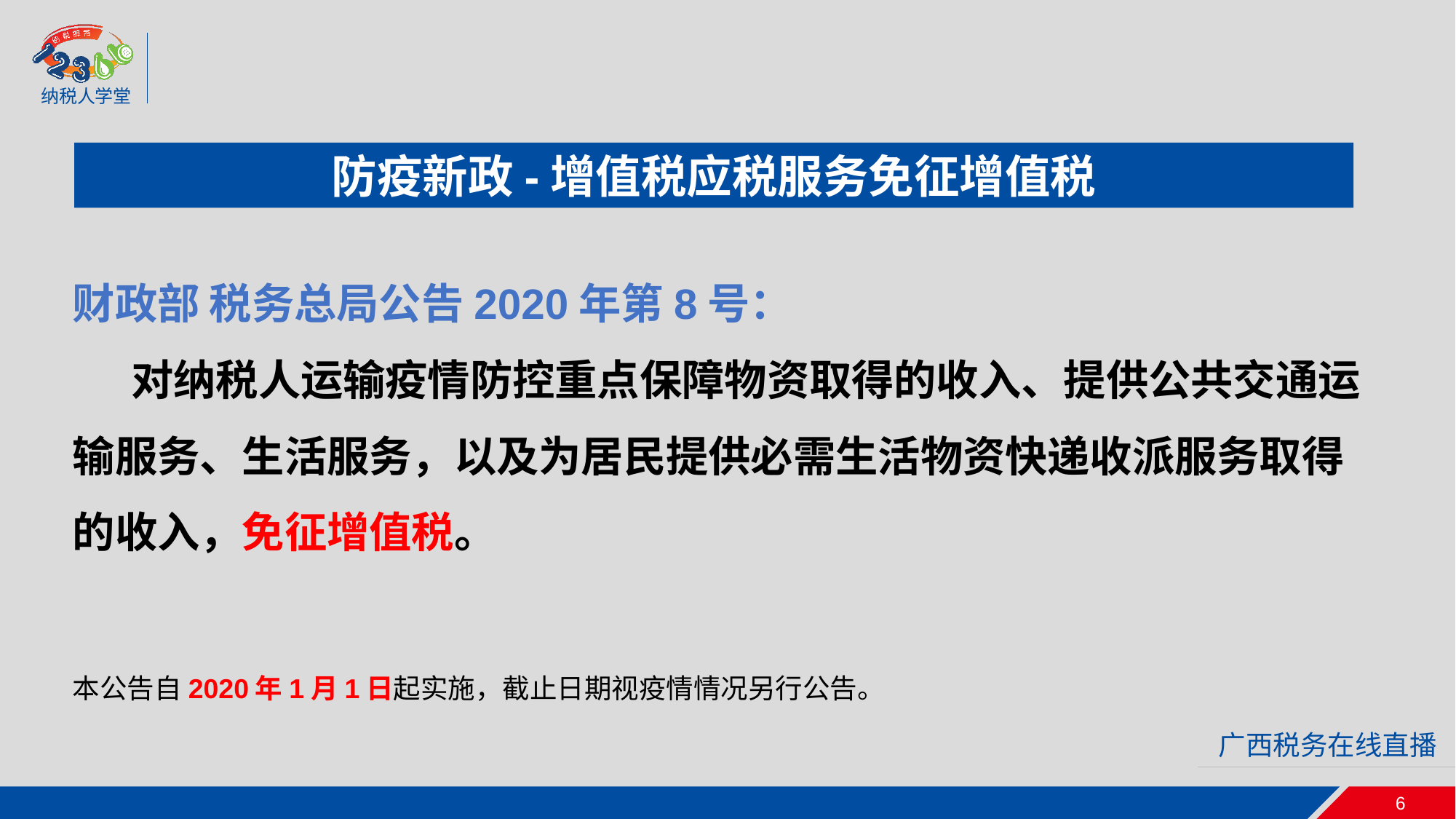

防疫新政-增值税应税服务免征增值税
财政部 税务总局公告2020年第8号：
     对纳税人运输疫情防控重点保障物资取得的收入、提供公共交通运输服务、生活服务，以及为居民提供必需生活物资快递收派服务取得的收入，免征增值税。

本公告自2020年1月1日起实施，截止日期视疫情情况另行公告。